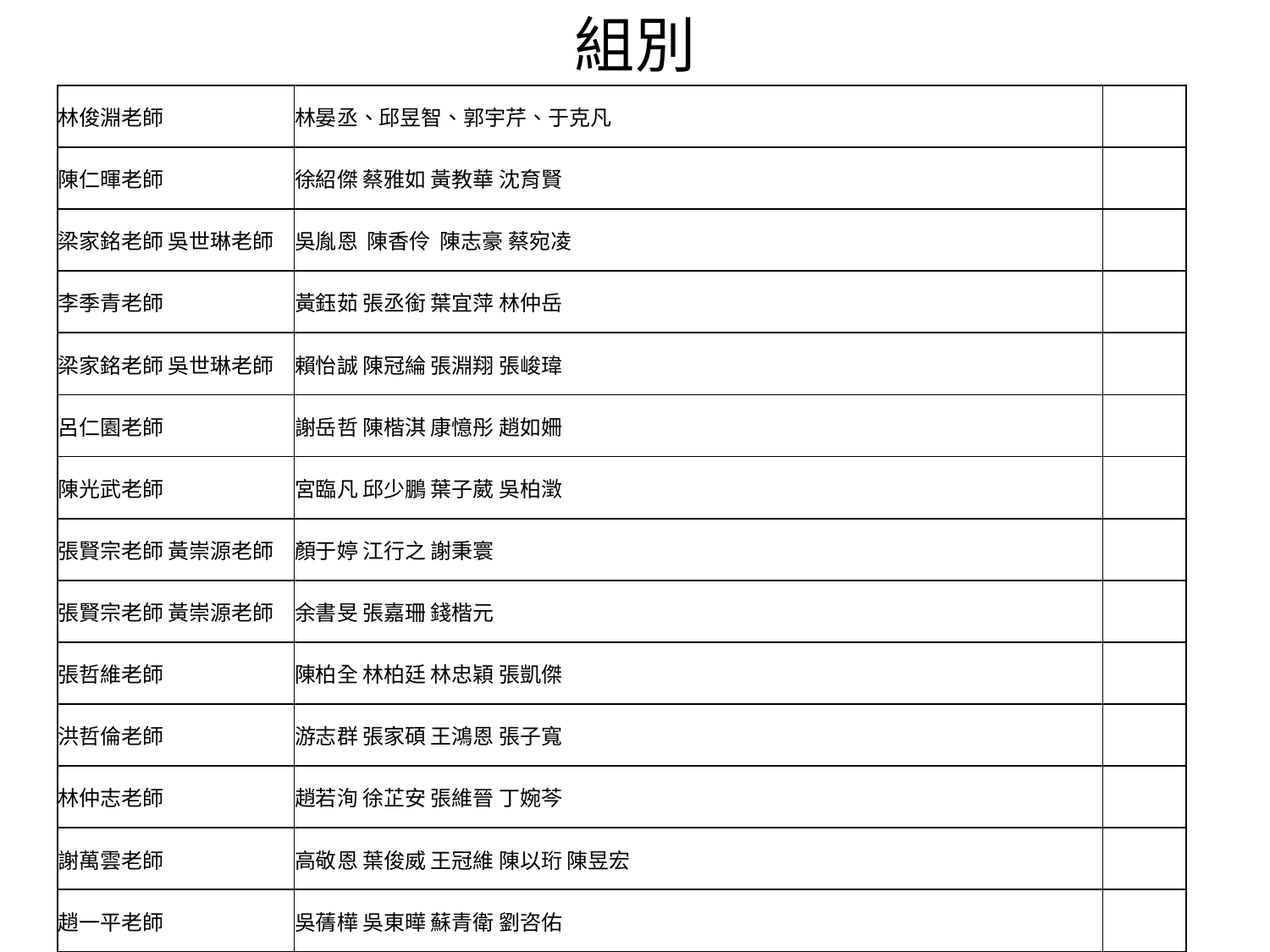

# 組別
| 林俊淵老師 | 林晏丞、邱昱智、郭宇芹、于克凡 |  |
| --- | --- | --- |
| 陳仁暉老師 | 徐紹傑 蔡雅如 黃教華 沈育賢 |  |
| 梁家銘老師 吳世琳老師 | 吳胤恩 陳香伶 陳志豪 蔡宛凌 |  |
| 李季青老師 | 黃鈺茹 張丞銜 葉宜萍 林仲岳 |  |
| 梁家銘老師 吳世琳老師 | 賴怡誠 陳冠綸 張淵翔 張峻瑋 |  |
| 呂仁園老師 | 謝岳哲 陳楷淇 康憶彤 趙如姍 |  |
| 陳光武老師 | 宮臨凡 邱少鵬 葉子葳 吳柏澂 |  |
| 張賢宗老師 黃崇源老師 | 顏于婷 江行之 謝秉寰 |  |
| 張賢宗老師 黃崇源老師 | 余書旻 張嘉珊 錢楷元 |  |
| 張哲維老師 | 陳柏全 林柏廷 林忠穎 張凱傑 |  |
| 洪哲倫老師 | 游志群 張家碩 王鴻恩 張子寬 |  |
| 林仲志老師 | 趙若洵 徐芷安 張維晉 丁婉芩 |  |
| 謝萬雲老師 | 高敬恩 葉俊威 王冠維 陳以珩 陳昱宏 |  |
| 趙一平老師 | 吳蒨樺 吳東曄 蘇青衛 劉咨佑 |  |